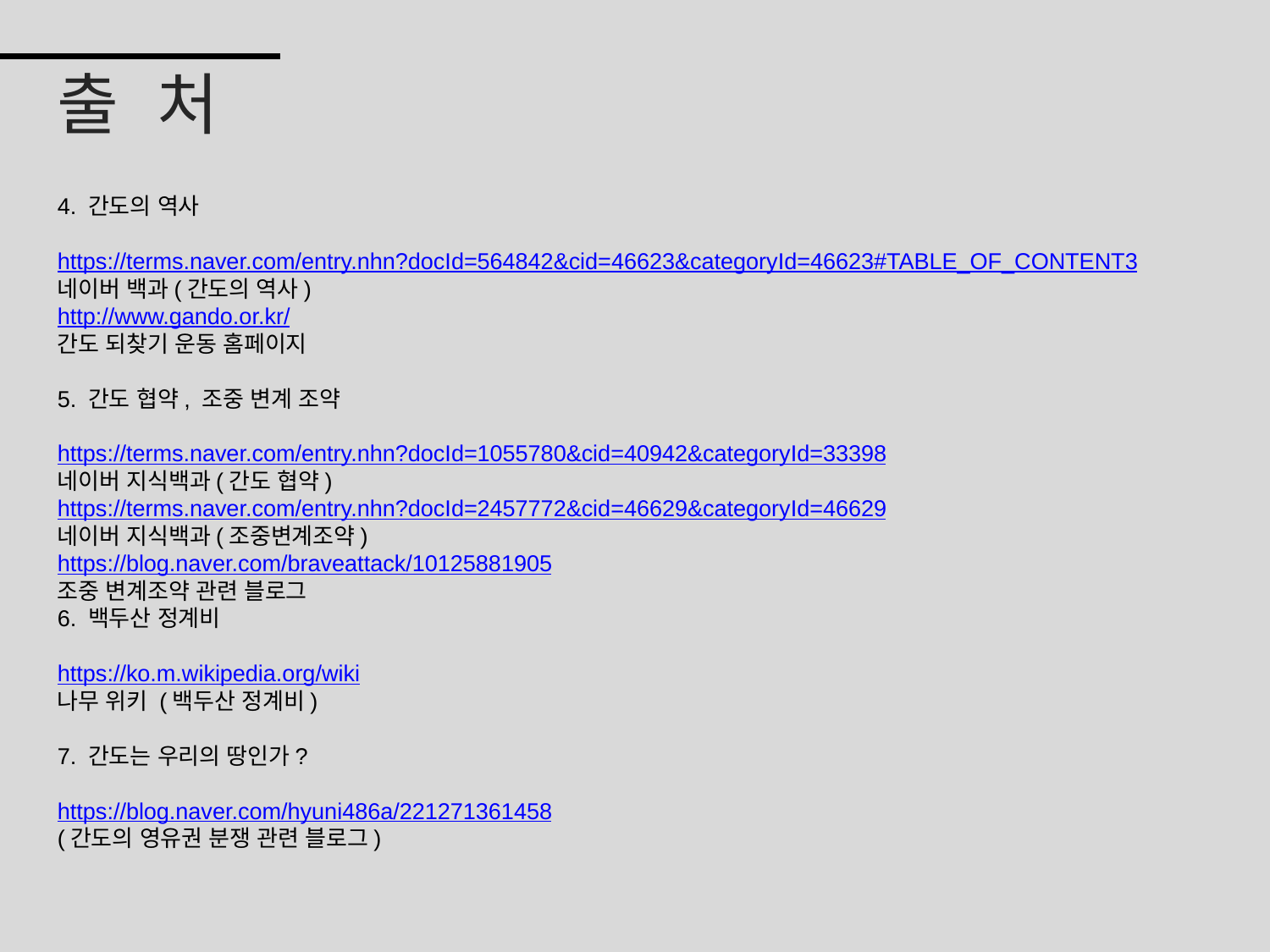

출  처
4. 간도의 역사

https://terms.naver.com/entry.nhn?docId=564842&cid=46623&categoryId=46623#TABLE_OF_CONTENT3
네이버 백과(간도의 역사)
http://www.gando.or.kr/
간도 되찾기 운동 홈페이지

5. 간도 협약, 조중 변계 조약

https://terms.naver.com/entry.nhn?docId=1055780&cid=40942&categoryId=33398
네이버 지식백과(간도 협약)
https://terms.naver.com/entry.nhn?docId=2457772&cid=46629&categoryId=46629
네이버 지식백과(조중변계조약)
https://blog.naver.com/braveattack/10125881905
조중 변계조약 관련 블로그
6. 백두산 정계비

https://ko.m.wikipedia.org/wiki
나무 위키 (백두산 정계비)

7. 간도는 우리의 땅인가?

https://blog.naver.com/hyuni486a/221271361458
(간도의 영유권 분쟁 관련 블로그)